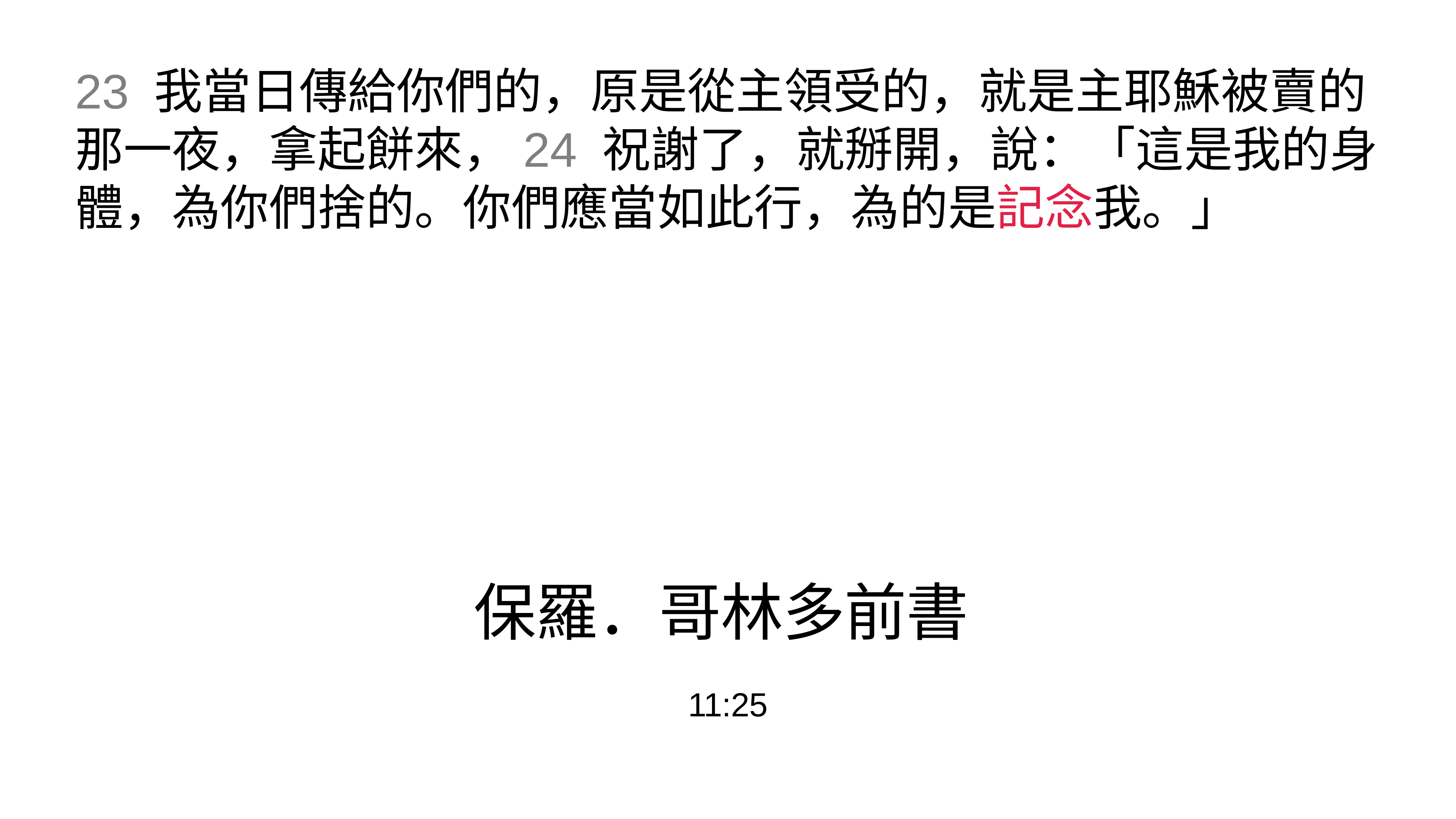

23 我當日傳給你們的，原是從主領受的，就是主耶穌被賣的那一夜，拿起餅來，24 祝謝了，就掰開，說：「這是我的身體，為你們捨的。你們應當如此行，為的是記念我。」
# 保羅．哥林多前書
11:25